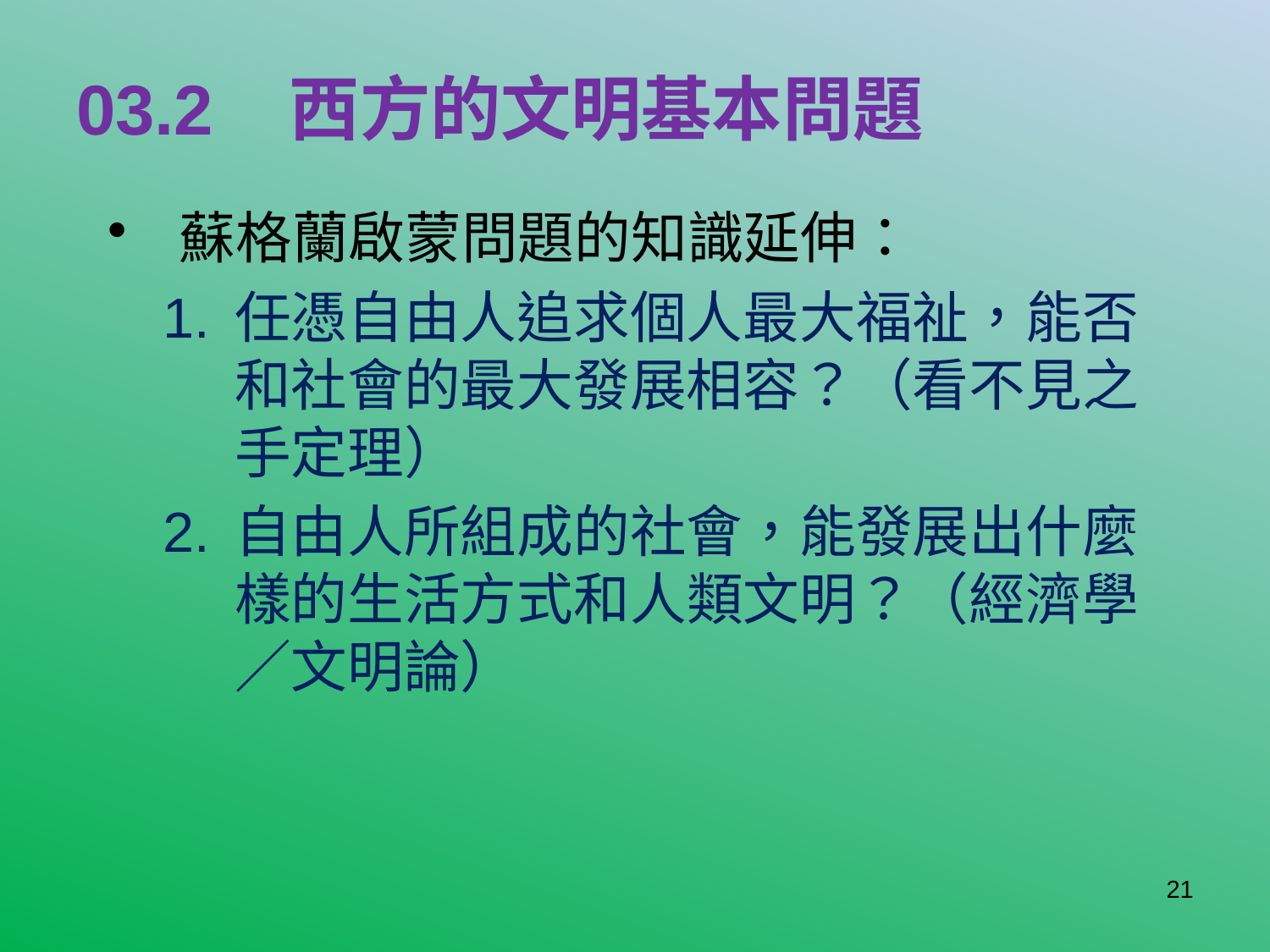

# 03.2   西方的文明基本問題
蘇格蘭啟蒙問題的知識延伸：
任憑自由人追求個人最大福祉，能否和社會的最大發展相容？（看不見之手定理）
自由人所組成的社會，能發展出什麼樣的生活方式和人類文明？（經濟學／文明論）
21